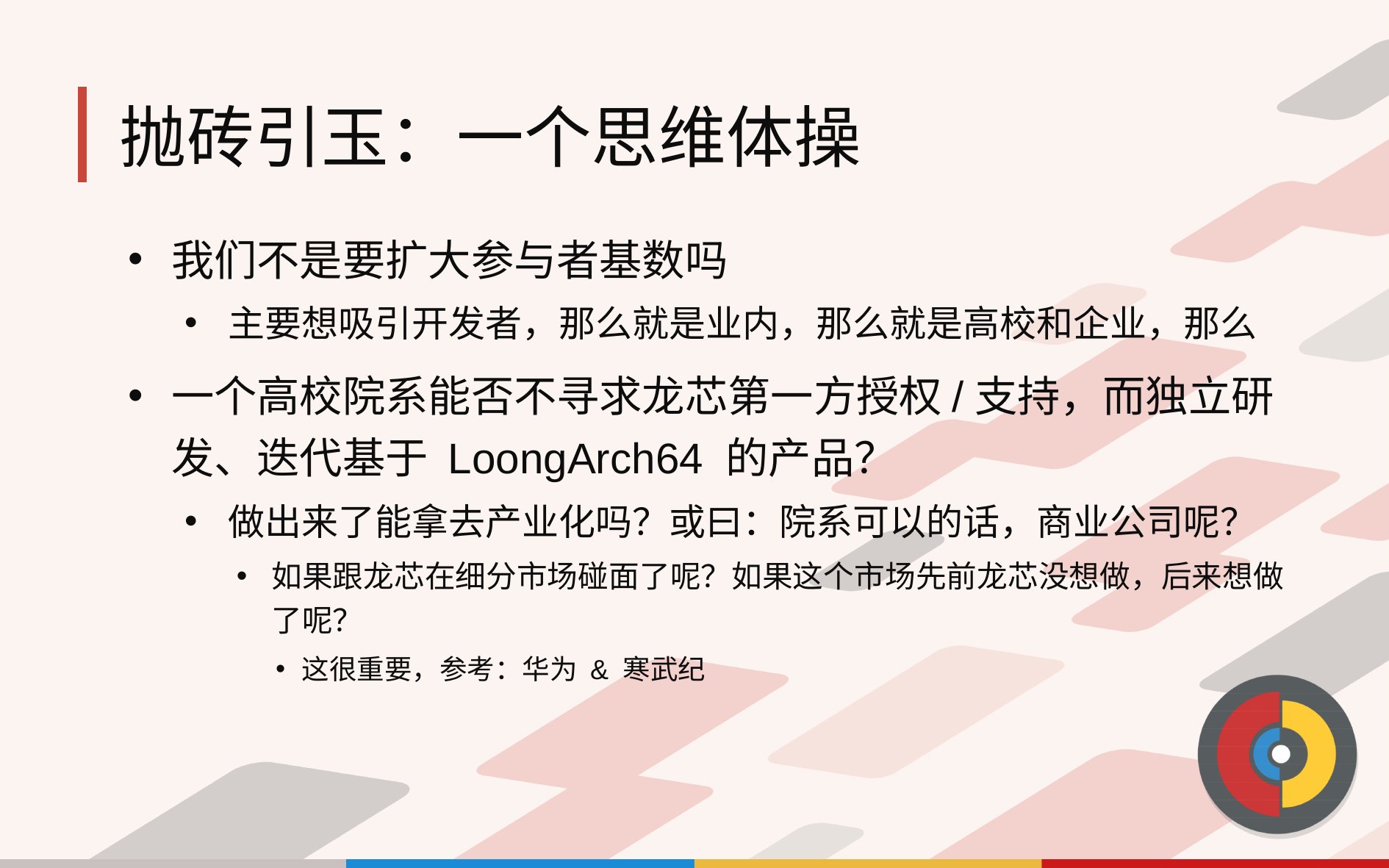

# 抛砖引玉：一个思维体操
我们不是要扩大参与者基数吗
主要想吸引开发者，那么就是业内，那么就是高校和企业，那么
一个高校院系能否不寻求龙芯第一方授权/支持，而独立研发、迭代基于 LoongArch64 的产品？
做出来了能拿去产业化吗？或曰：院系可以的话，商业公司呢？
如果跟龙芯在细分市场碰面了呢？如果这个市场先前龙芯没想做，后来想做了呢？
这很重要，参考：华为 & 寒武纪